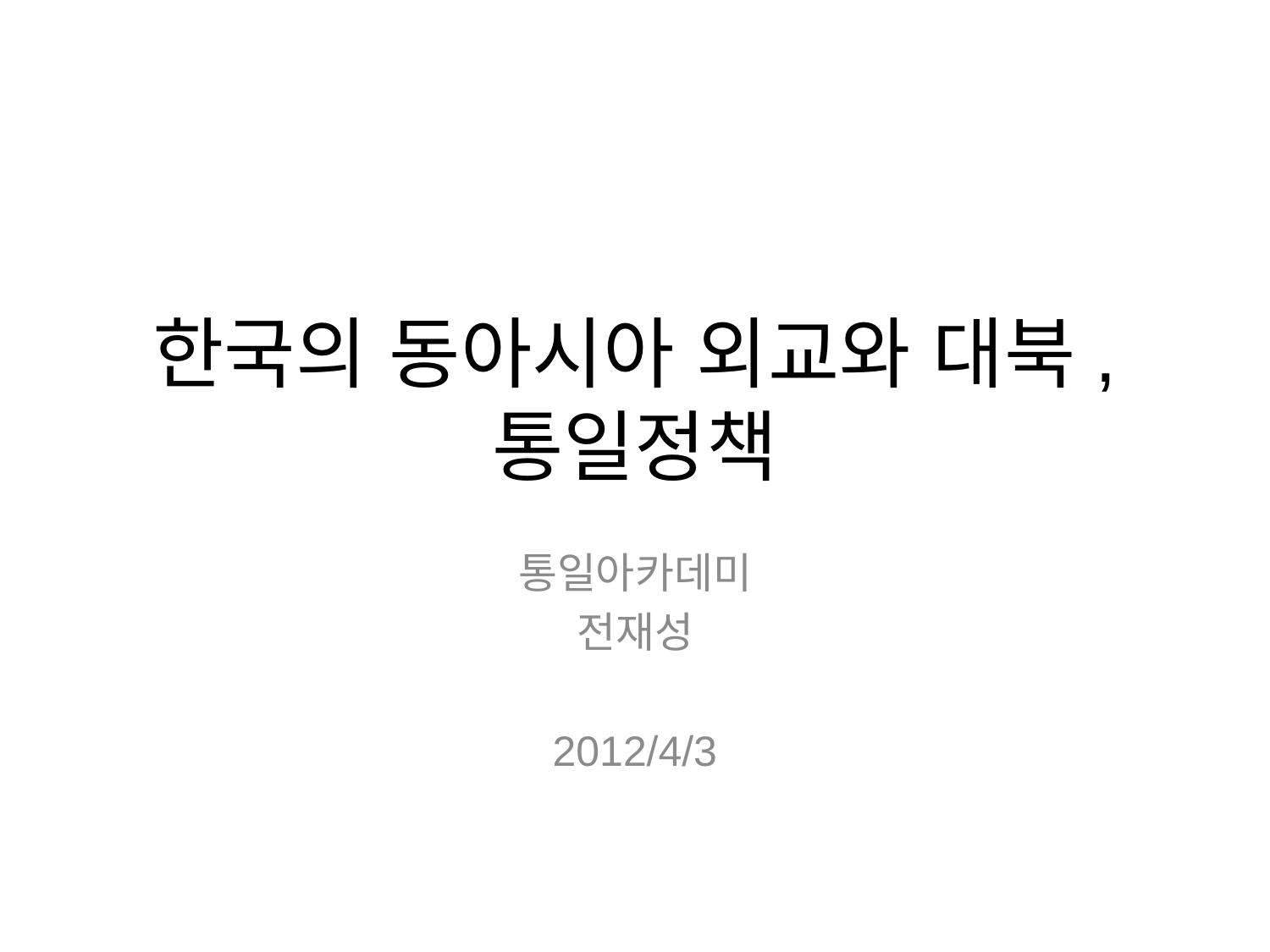

# 한국의 동아시아 외교와 대북, 통일정책
통일아카데미
전재성

2012/4/3